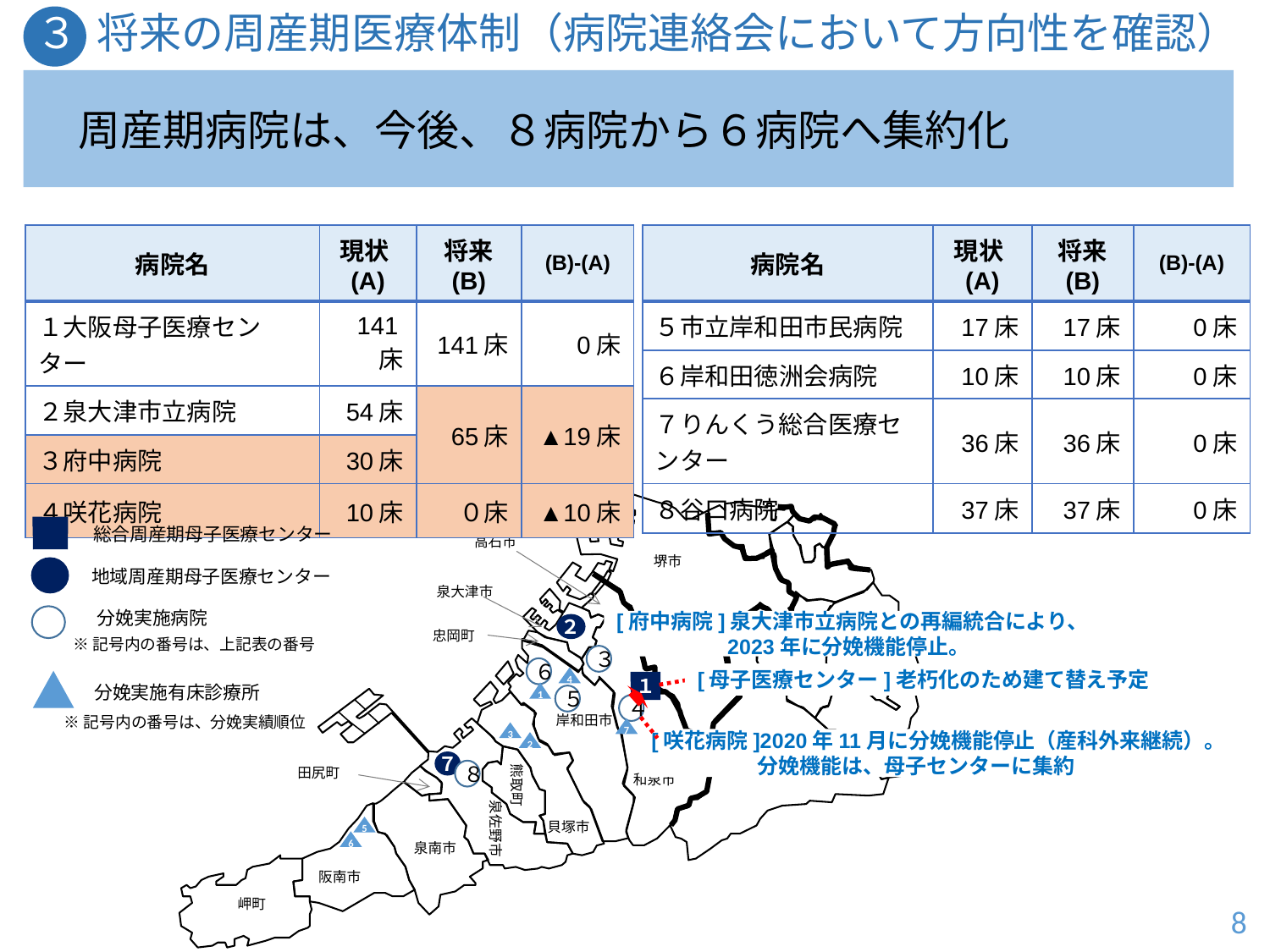

３  将来の周産期医療体制（病院連絡会において方向性を確認）

　周産期病院は、今後、８病院から６病院へ集約化
| 病院名 | 現状(A) | 将来 (B) | (B)-(A) |
| --- | --- | --- | --- |
| １大阪母子医療センター | 141床 | 141床 | 0床 |
| ２泉大津市立病院 | 54床 | 65床 | ▲19床 |
| ３府中病院 | 30床 |  |  |
| ４咲花病院 | 10床 | ０床 | ▲10床 |
| 病院名 | 現状(A) | 将来 (B) | (B)-(A) |
| --- | --- | --- | --- |
| ５市立岸和田市民病院 | 17床 | 17床 | 0床 |
| ６岸和田徳洲会病院 | 10床 | 10床 | 0床 |
| ７りんくう総合医療センター | 36床 | 36床 | 0床 |
| ８谷口病院 | 37床 | 37床 | 0床 |

総合周産期母子医療センター

高石市
堺市
地域周産期母子医療センター

泉大津市
分娩実施病院

[府中病院]泉大津市立病院との再編統合により、
　　　　　2023年に分娩機能停止。
忠岡町
２
※記号内の番号は、上記表の番号
３
６
[母子医療センター]老朽化のため建て替え予定
4
分娩実施有床診療所

１
1
５

４
岸和田市
※記号内の番号は、分娩実績順位
7
熊取町
3
[咲花病院]2020年11月に分娩機能停止（産科外来継続）。
　　　　　分娩機能は、母子センターに集約
2
田尻町
７
和泉市
泉佐野市
８
貝塚市
5
泉南市
6
阪南市
岬町
8